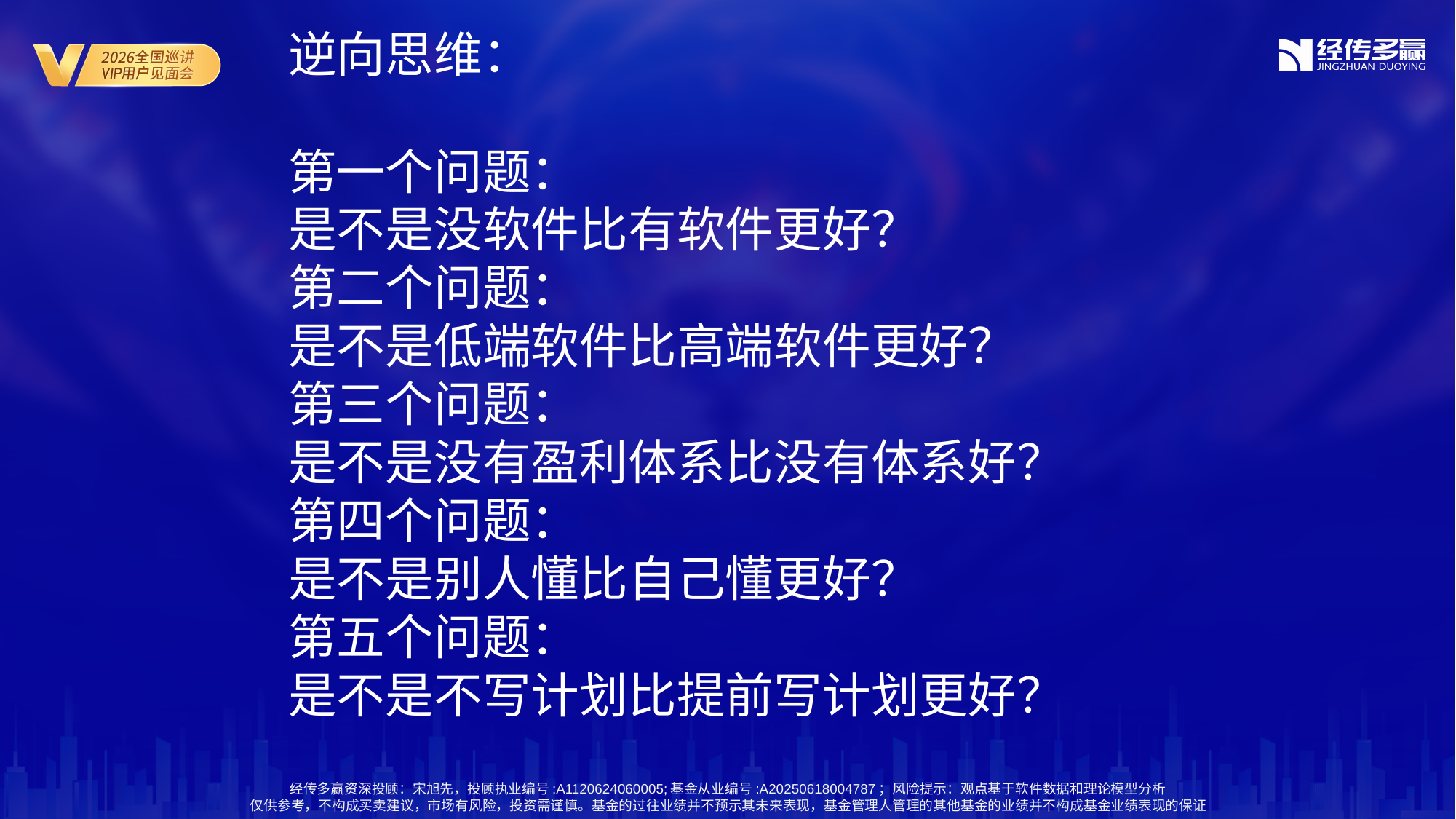

逆向思维：

第一个问题：
是不是没软件比有软件更好？
第二个问题：
是不是低端软件比高端软件更好？
第三个问题：
是不是没有盈利体系比没有体系好？
第四个问题：
是不是别人懂比自己懂更好？
第五个问题：
是不是不写计划比提前写计划更好？
经传多赢资深投顾：宋旭先，投顾执业编号:A1120624060005;基金从业编号:A20250618004787；风险提示：观点基于软件数据和理论模型分析
仅供参考，不构成买卖建议，市场有风险，投资需谨慎。基金的过往业绩并不预示其未来表现，基金管理人管理的其他基金的业绩并不构成基金业绩表现的保证